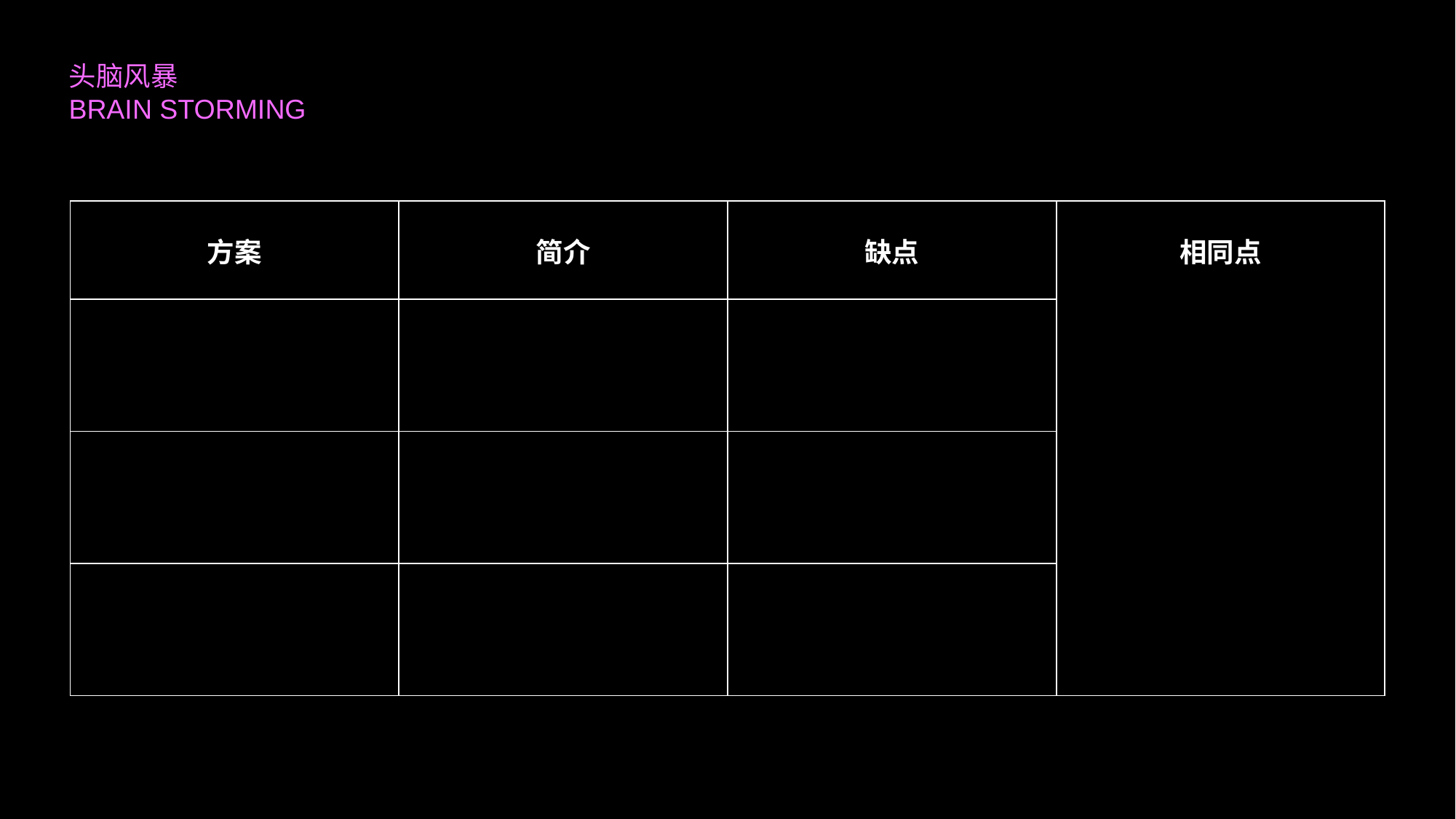

头脑风暴
BRAIN STORMING
| 方案 | 简介 | 缺点 | 相同点 |
| --- | --- | --- | --- |
|  |  |  |  |
|  |  |  |  |
|  |  |  |  |